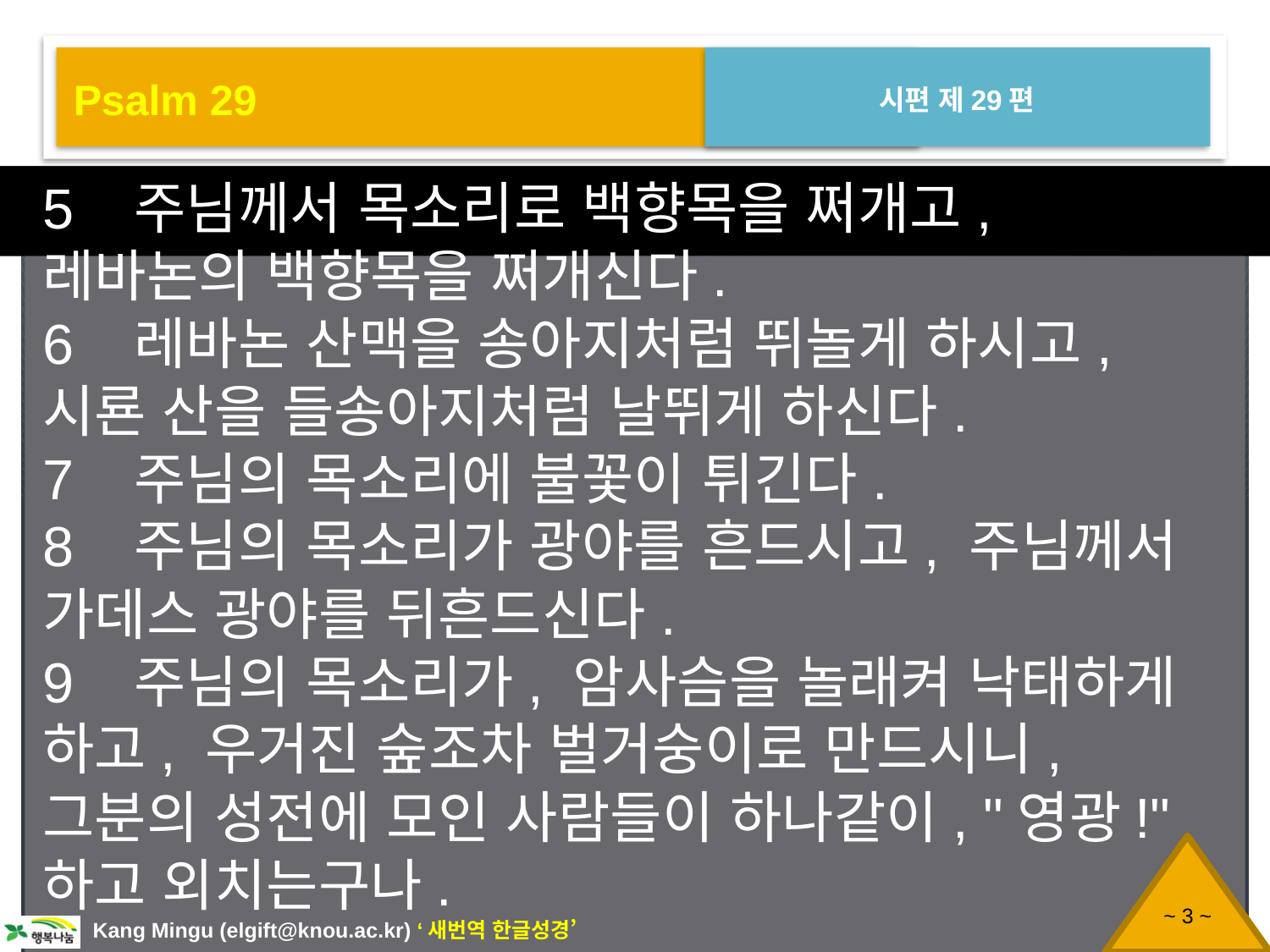

Psalm 29
시편 제29편
5   주님께서 목소리로 백향목을 쩌개고, 레바논의 백향목을 쩌개신다.
6   레바논 산맥을 송아지처럼 뛰놀게 하시고, 시룐 산을 들송아지처럼 날뛰게 하신다.
7   주님의 목소리에 불꽃이 튀긴다.
8   주님의 목소리가 광야를 흔드시고, 주님께서 가데스 광야를 뒤흔드신다.
9   주님의 목소리가, 암사슴을 놀래켜 낙태하게 하고, 우거진 숲조차 벌거숭이로 만드시니, 그분의 성전에 모인 사람들이 하나같이, "영광!" 하고 외치는구나.